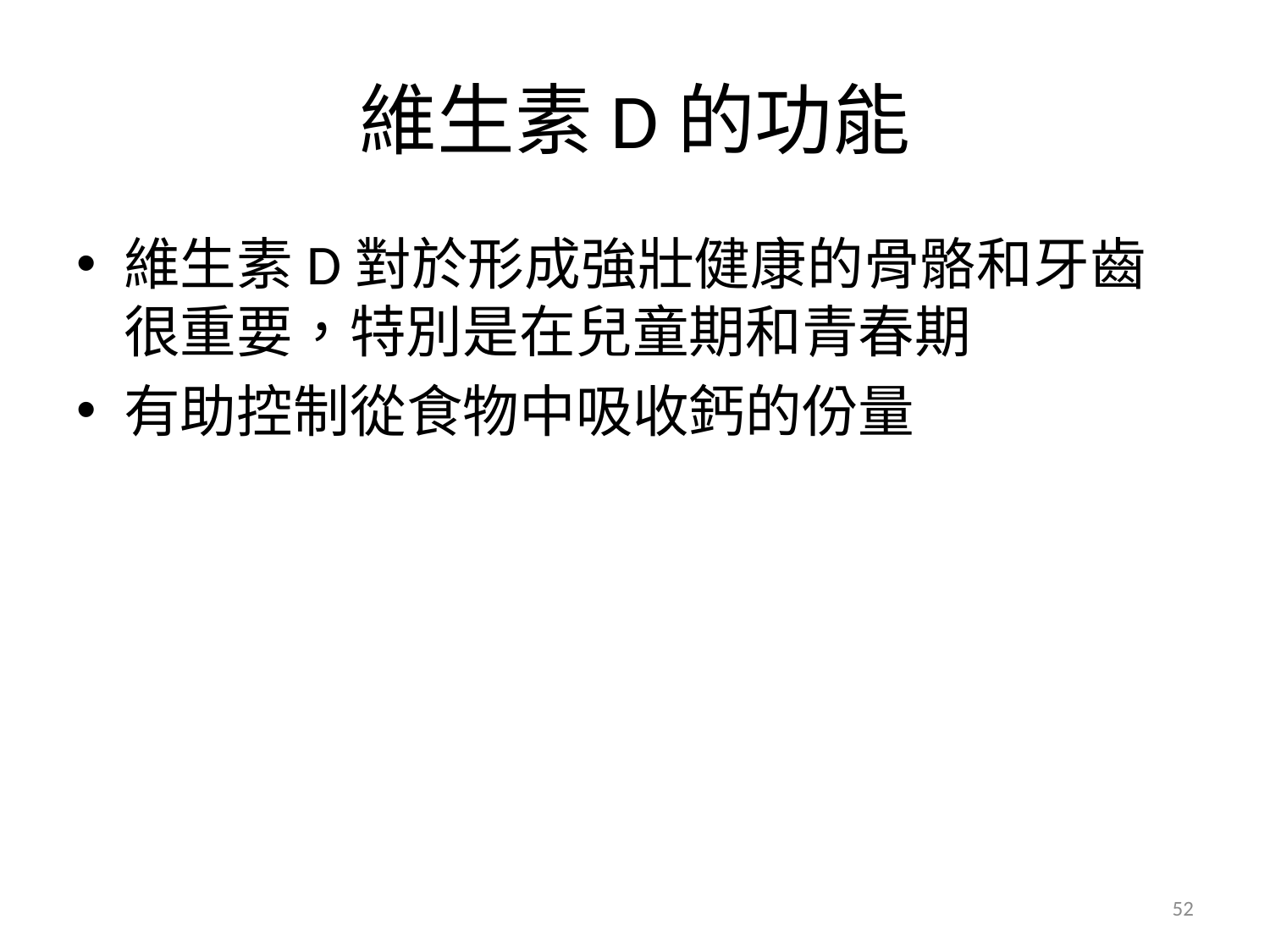

# 維生素D的功能
維生素D對於形成強壯健康的骨骼和牙齒很重要，特別是在兒童期和青春期
有助控制從食物中吸收鈣的份量
52